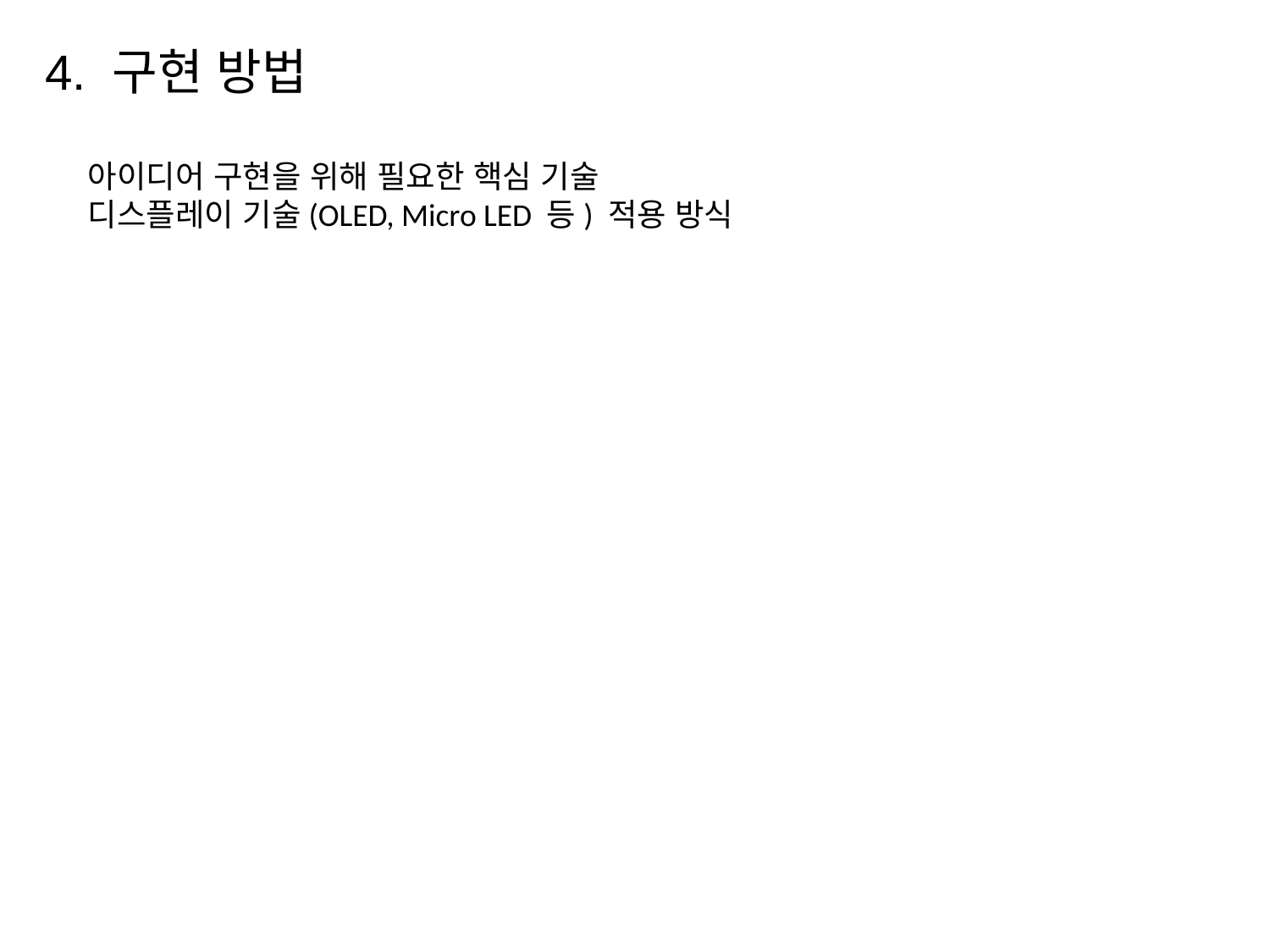

# 4. 구현 방법
아이디어 구현을 위해 필요한 핵심 기술
디스플레이 기술(OLED, Micro LED 등) 적용 방식